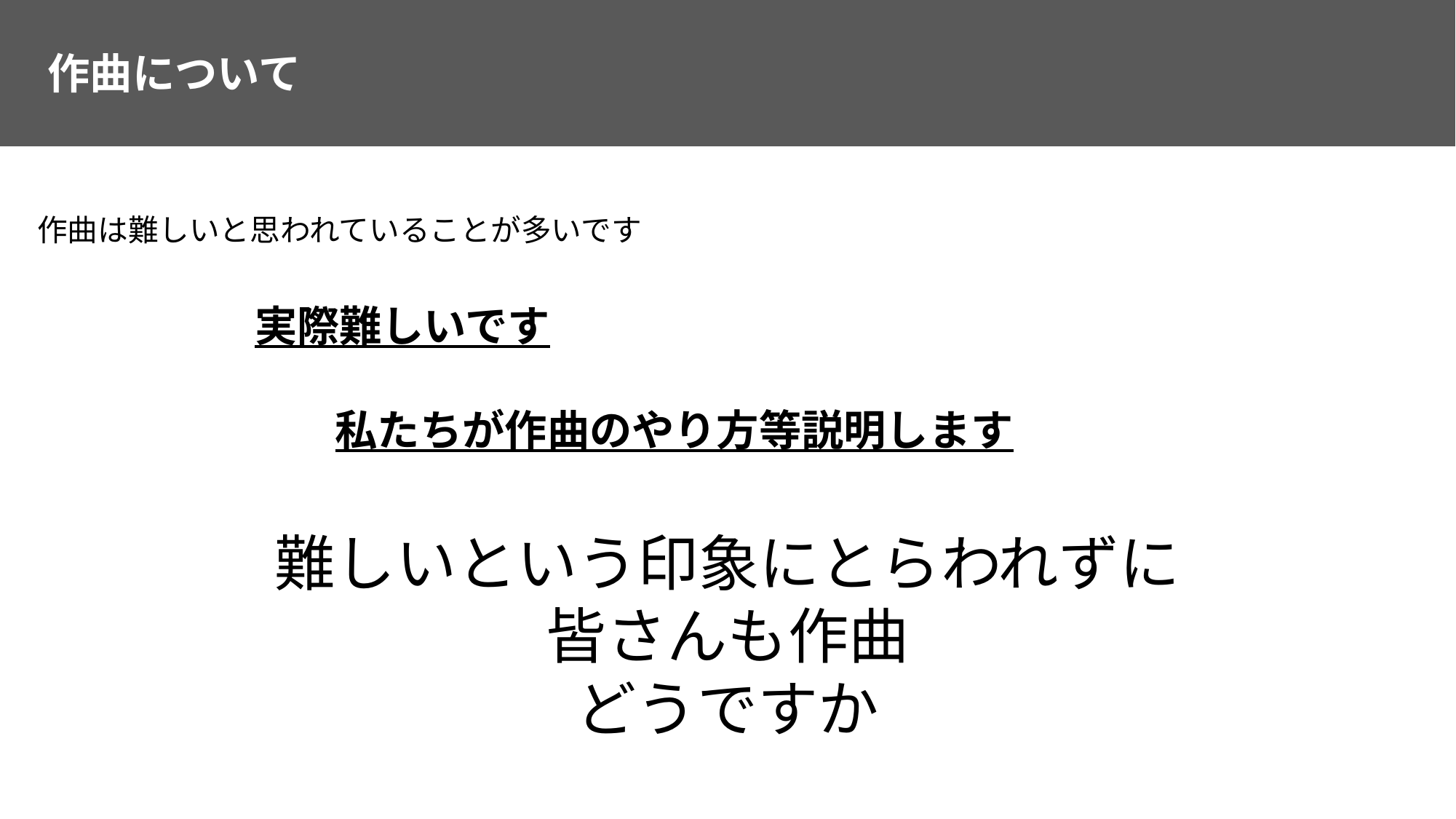

作曲について
作曲は難しいと思われていることが多いです
実際難しいです
私たちが作曲のやり方等説明します
難しいという印象にとらわれずに皆さんも作曲
どうですか